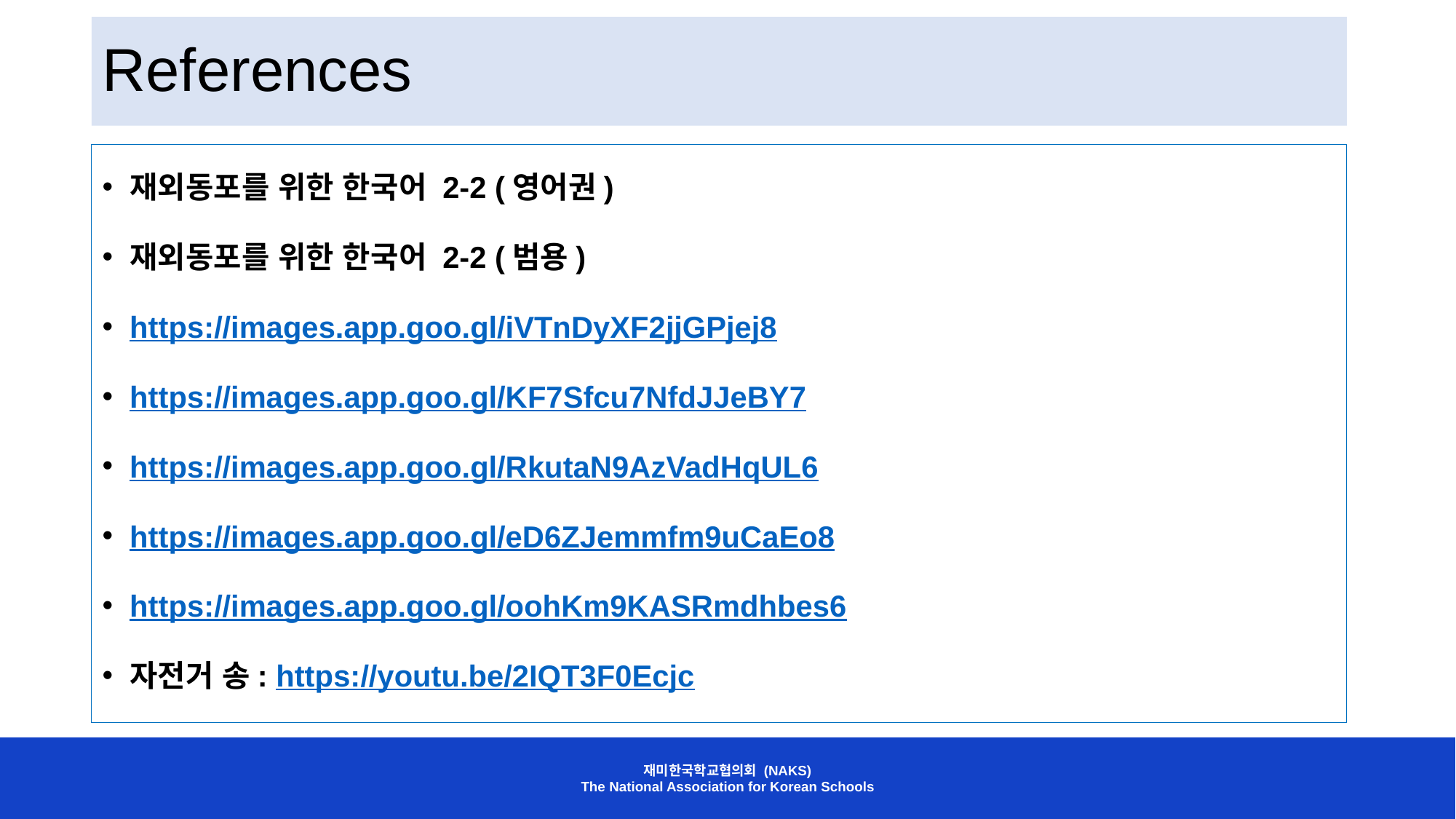

# References
재외동포를 위한 한국어 2-2 (영어권)
재외동포를 위한 한국어 2-2 (범용)
https://images.app.goo.gl/iVTnDyXF2jjGPjej8
https://images.app.goo.gl/KF7Sfcu7NfdJJeBY7
https://images.app.goo.gl/RkutaN9AzVadHqUL6
https://images.app.goo.gl/eD6ZJemmfm9uCaEo8
https://images.app.goo.gl/oohKm9KASRmdhbes6
자전거 송: https://youtu.be/2IQT3F0Ecjc